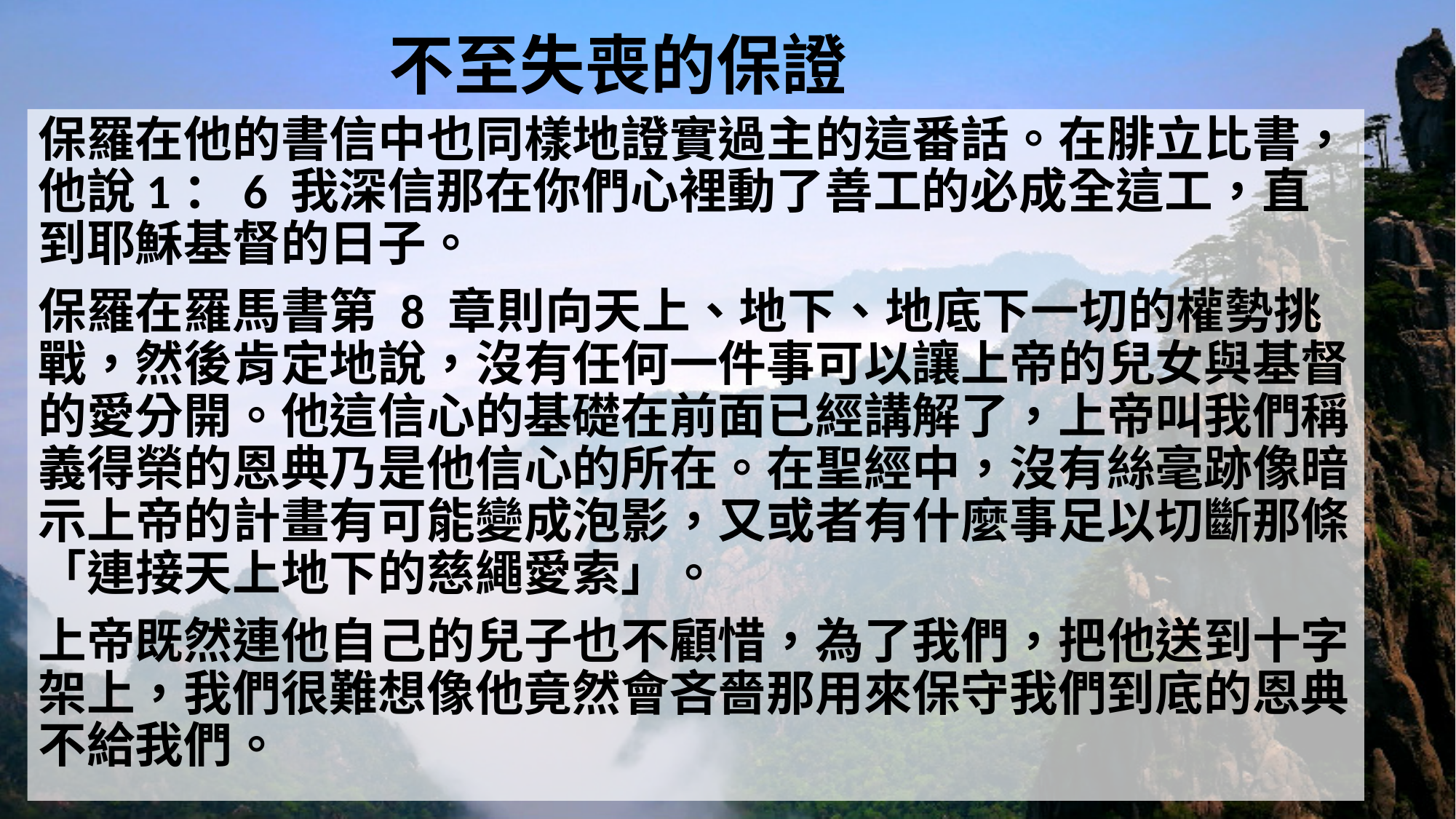

# 不至失喪的保證
保羅在他的書信中也同樣地證實過主的這番話。在腓立比書，他說1：6 我深信那在你們心裡動了善工的必成全這工，直到耶穌基督的日子。
保羅在羅馬書第 8 章則向天上、地下、地底下一切的權勢挑戰，然後肯定地說，沒有任何一件事可以讓上帝的兒女與基督的愛分開。他這信心的基礎在前面已經講解了，上帝叫我們稱義得榮的恩典乃是他信心的所在。在聖經中，沒有絲毫跡像暗示上帝的計畫有可能變成泡影，又或者有什麼事足以切斷那條「連接天上地下的慈繩愛索」。
上帝既然連他自己的兒子也不顧惜，為了我們，把他送到十字架上，我們很難想像他竟然會吝嗇那用來保守我們到底的恩典不給我們。